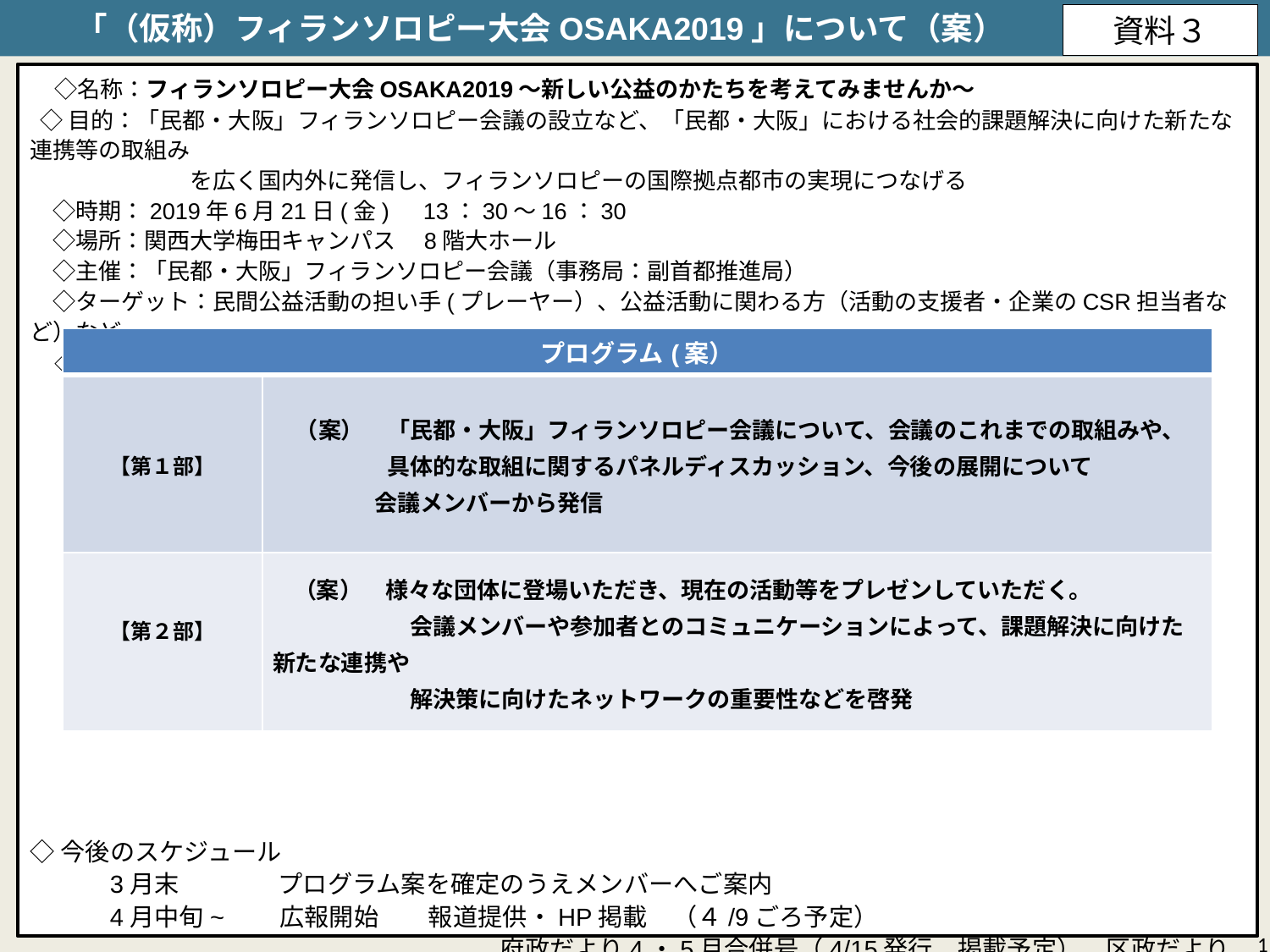

「（仮称）フィランソロピー大会OSAKA2019」について（案）
資料３
　◇名称：フィランソロピー大会OSAKA2019～新しい公益のかたちを考えてみませんか～
  ◇目的：「民都・大阪」フィランソロピー会議の設立など、「民都・大阪」における社会的課題解決に向けた新たな連携等の取組み
　　　　　　　を広く国内外に発信し、フィランソロピーの国際拠点都市の実現につなげる
　◇時期：2019年6月21日(金)　13：30～16：30
　◇場所：関西大学梅田キャンパス　8階大ホール
　◇主催：「民都・大阪」フィランソロピー会議（事務局：副首都推進局）
　◇ターゲット：民間公益活動の担い手(プレーヤー）、公益活動に関わる方（活動の支援者・企業のCSR担当者など）など
　◇プログラム（案）

◇今後のスケジュール
　　　3月末　　　　プログラム案を確定のうえメンバーへご案内
　　　4月中旬~　　広報開始　　報道提供・HP掲載　（４/9ごろ予定）
　　　　　　　　　　　　　　　　　　　府政だより4・5月合併号（4/15発行　掲載予定）、区政だより5月号（掲載調整中）

| プログラム(案） |  |
| --- | --- |
| 【第１部】 | （案）　「民都・大阪」フィランソロピー会議について、会議のこれまでの取組みや、 　　　　　具体的な取組に関するパネルディスカッション、今後の展開について 　　　　 会議メンバーから発信 |
| 【第２部】 | （案）　様々な団体に登場いただき、現在の活動等をプレゼンしていただく。 　　　　　　会議メンバーや参加者とのコミュニケーションによって、課題解決に向けた新たな連携や 　　　　　　解決策に向けたネットワークの重要性などを啓発 |
1